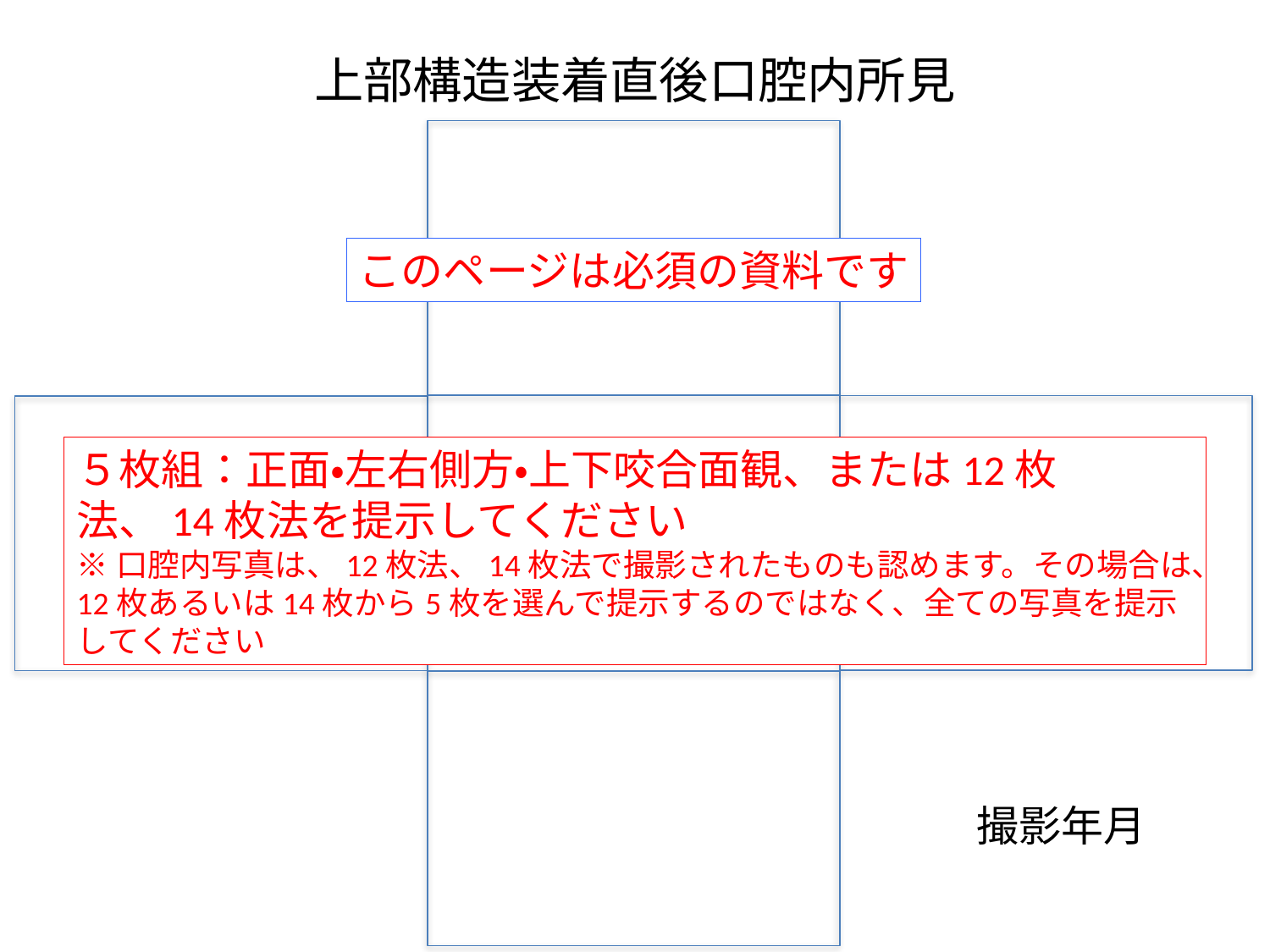

上部構造装着直後口腔内所見

このページは必須の資料です

５枚組：正面・左右側方・上下咬合面観、または12枚法、14枚法を提示してください
※口腔内写真は、12枚法、14枚法で撮影されたものも認めます。その場合は、12枚あるいは14枚から5枚を選んで提示するのではなく、全ての写真を提示してください

撮影年月
2012.1